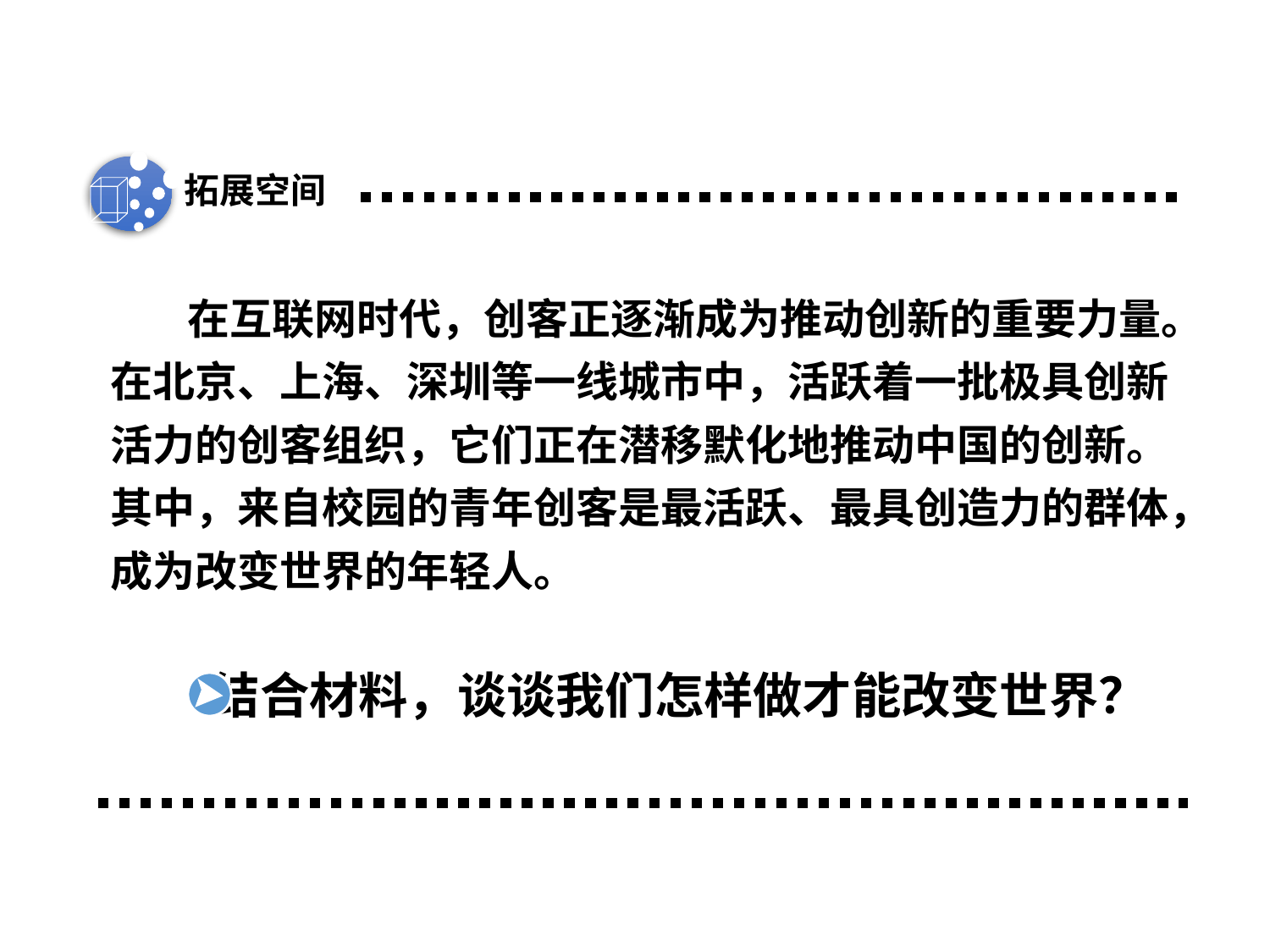

拓展空间
       在互联网时代，创客正逐渐成为推动创新的重要力量。在北京、上海、深圳等一线城市中，活跃着一批极具创新活力的创客组织，它们正在潜移默化地推动中国的创新。其中，来自校园的青年创客是最活跃、最具创造力的群体，成为改变世界的年轻人。
          结合材料，谈谈我们怎样做才能改变世界？